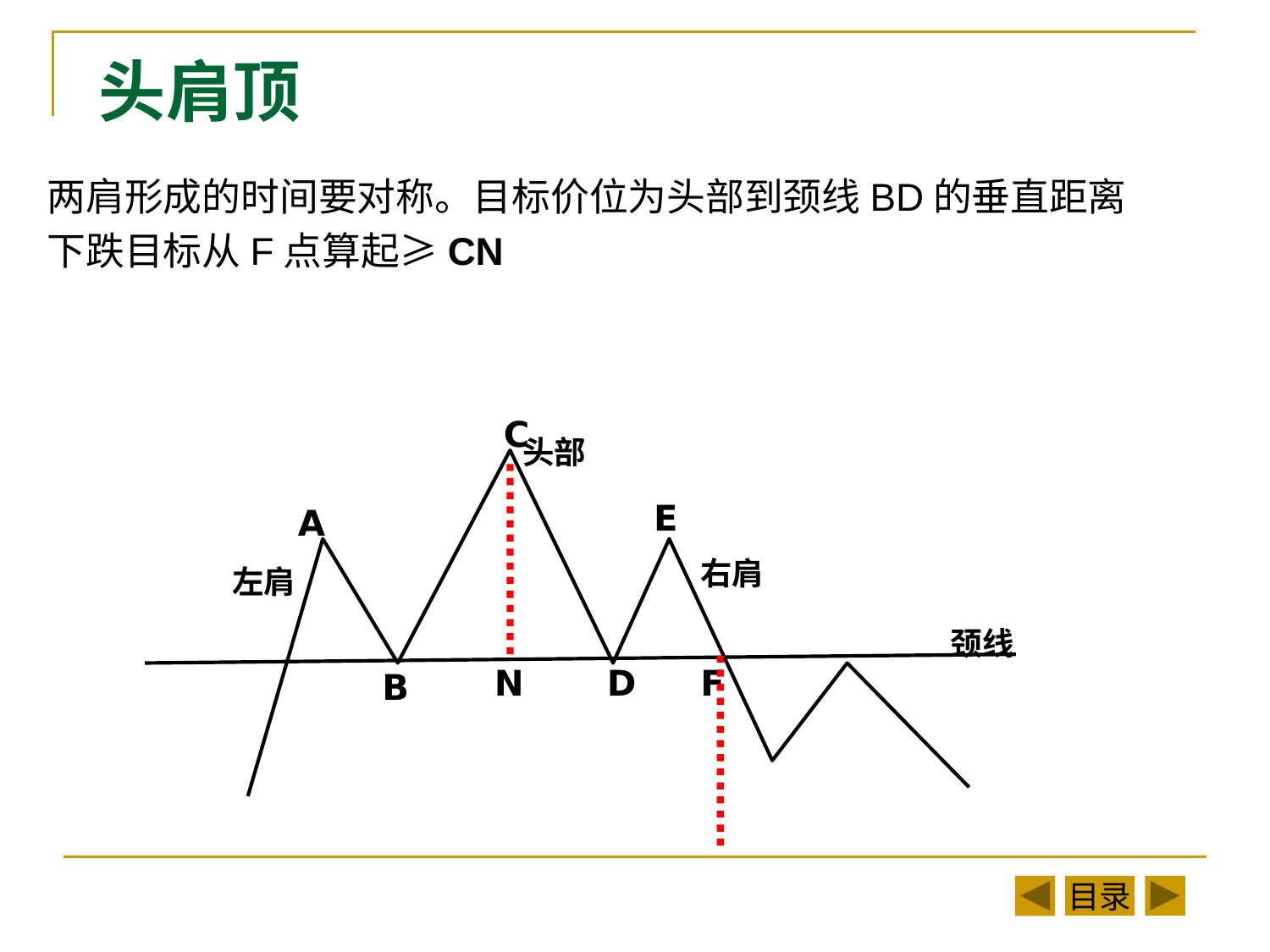

# 头肩顶
两肩形成的时间要对称。目标价位为头部到颈线BD的垂直距离
下跌目标从F点算起≥CN
C
头部

E
A
右肩
左肩
颈线
N
D
F

B